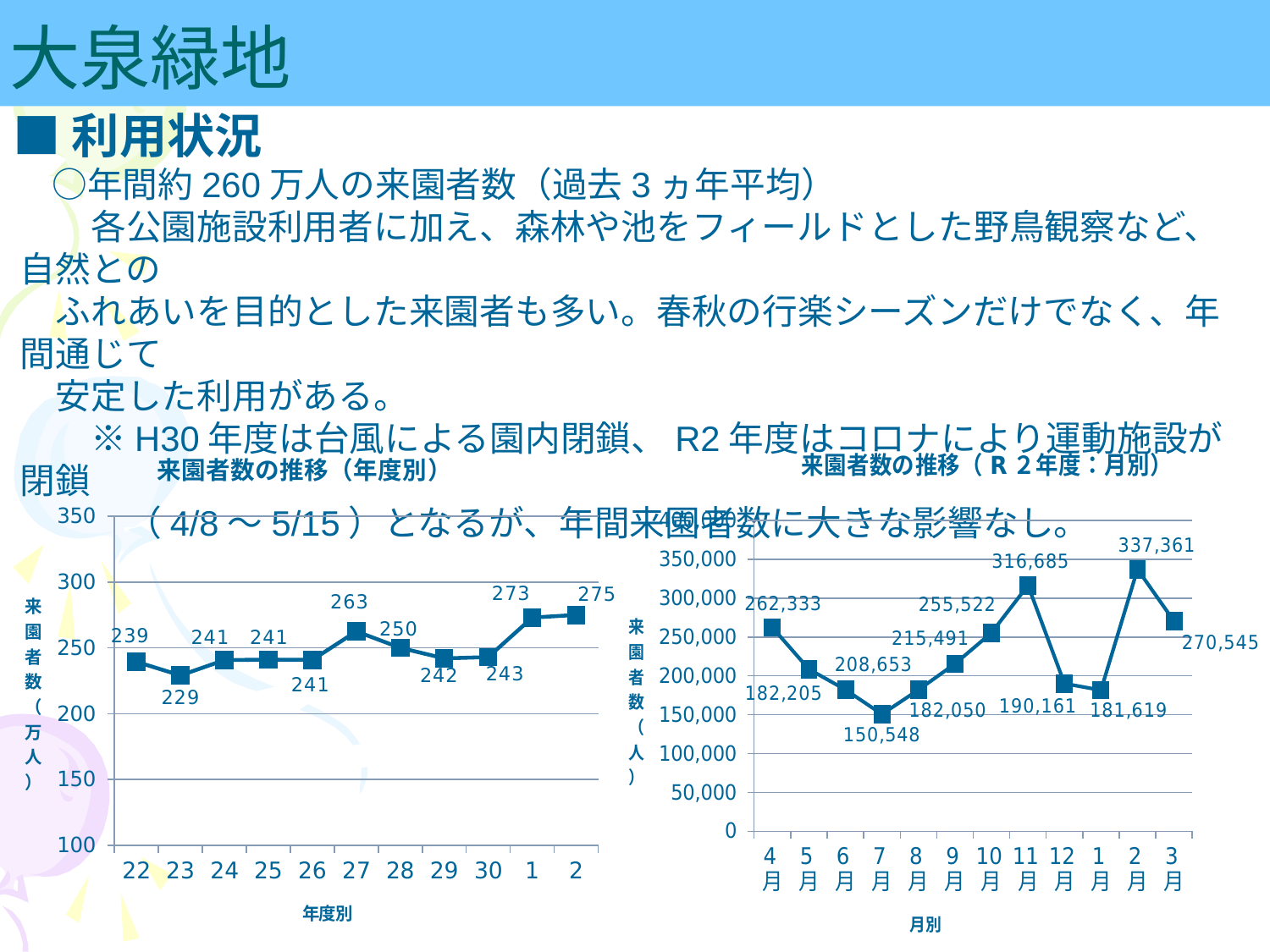

大泉緑地
# ■利用状況
　○年間約260万人の来園者数（過去3ヵ年平均）
　　各公園施設利用者に加え、森林や池をフィールドとした野鳥観察など、自然との
　ふれあいを目的とした来園者も多い。春秋の行楽シーズンだけでなく、年間通じて
　安定した利用がある。
　　※H30年度は台風による園内閉鎖、R2年度はコロナにより運動施設が閉鎖
　　　（4/8～5/15）となるが、年間来園者数に大きな影響なし。

### Chart: 来園者数の推移（年度別）

| Category | 大泉緑地 |
|---|---|
| 22 | 239.4 |
| 23 | 229.1 |
| 24 | 240.7 |
| 25 | 241.1 |
| 26 | 240.9 |
| 27 | 262.5 |
| 28 | 250.0 |
| 29 | 242.0 |
| 30 | 243.0 |
| 1 | 273.0 |
| 2 | 275.0 |

### Chart: 来園者数の推移（R２年度：月別）

| Category | 大泉緑地 |
|---|---|
| 4月 | 262333.0 |
| 5月 | 208653.0 |
| 6月 | 182205.0 |
| 7月 | 150548.0 |
| 8月 | 182050.0 |
| 9月 | 215491.0 |
| 10月 | 255522.0 |
| 11月 | 316685.0 |
| 12月 | 190161.0 |
| 1月 | 181619.0 |
| 2月 | 337361.0 |
| 3月 | 270545.0 |